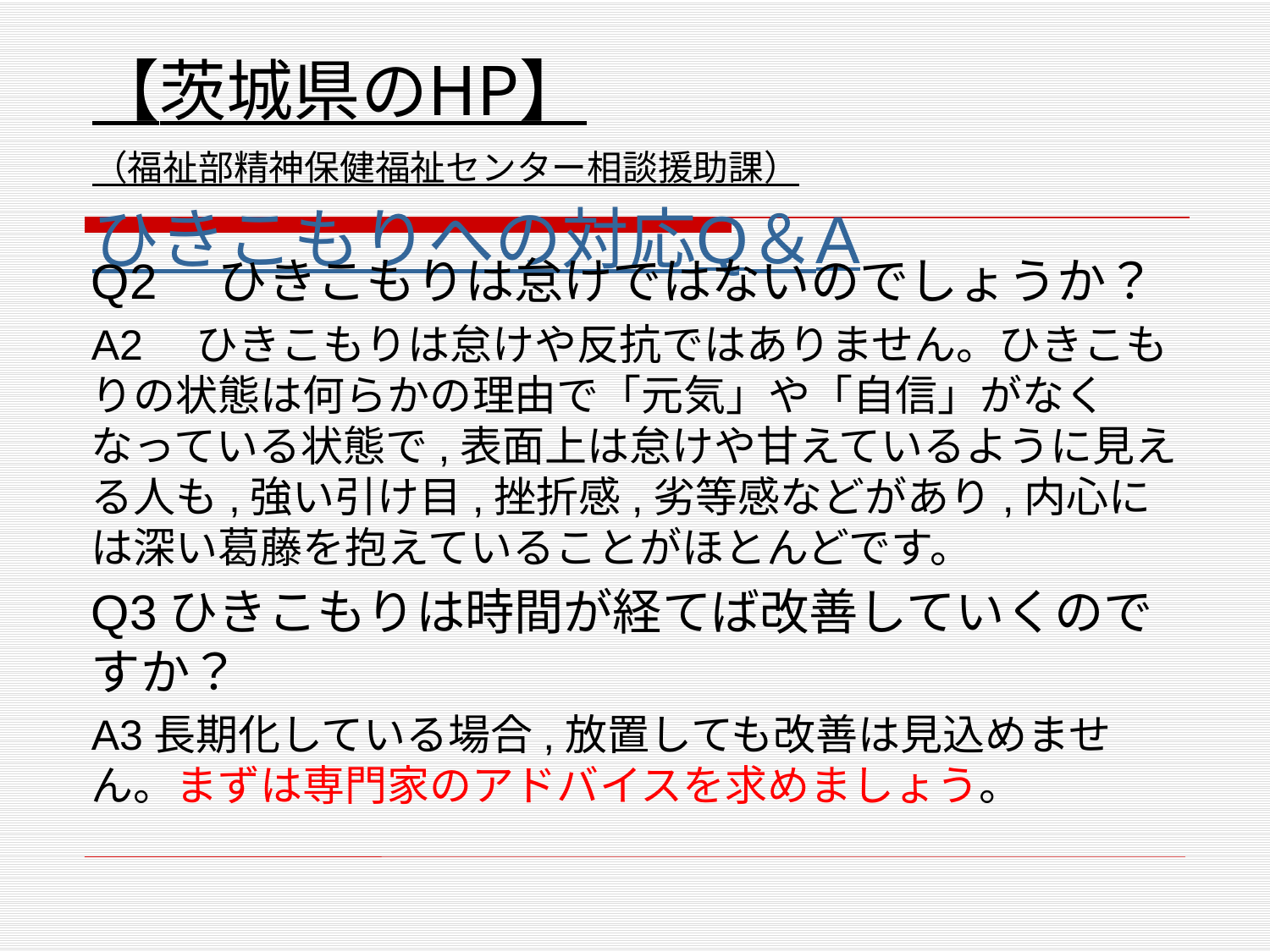

# 【茨城県のHP】（福祉部精神保健福祉センター相談援助課） ひきこもりへの対応Q＆A
Q2　ひきこもりは怠けではないのでしょうか？
A2　ひきこもりは怠けや反抗ではありません。ひきこもりの状態は何らかの理由で「元気」や「自信」がなくなっている状態で,表面上は怠けや甘えているように見える人も,強い引け目,挫折感,劣等感などがあり,内心には深い葛藤を抱えていることがほとんどです。
Q3ひきこもりは時間が経てば改善していくのですか？
A3長期化している場合,放置しても改善は見込めません。まずは専門家のアドバイスを求めましょう。